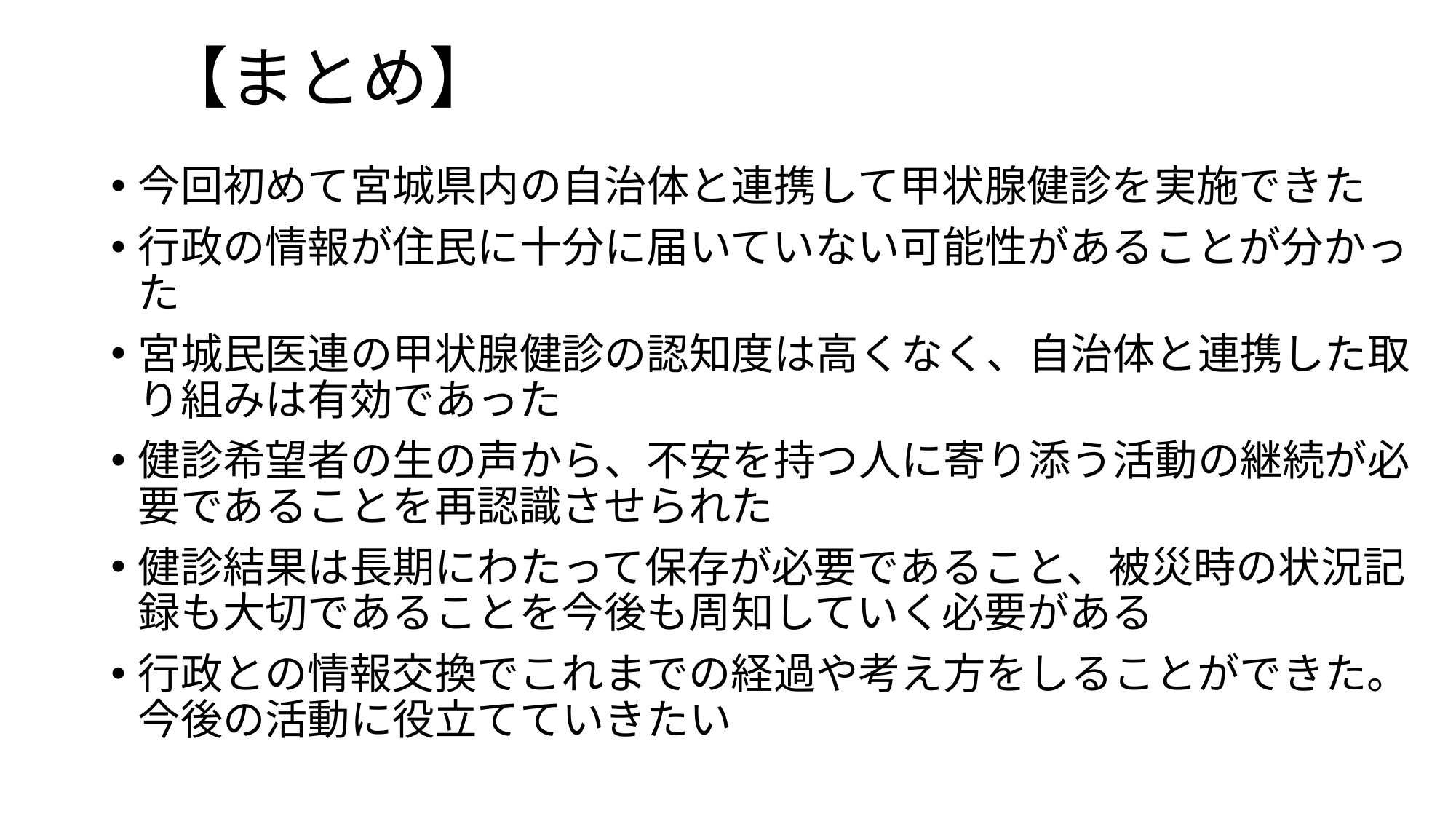

# 【まとめ】
今回初めて宮城県内の自治体と連携して甲状腺健診を実施できた
行政の情報が住民に十分に届いていない可能性があることが分かった
宮城民医連の甲状腺健診の認知度は高くなく、自治体と連携した取り組みは有効であった
健診希望者の生の声から、不安を持つ人に寄り添う活動の継続が必要であることを再認識させられた
健診結果は長期にわたって保存が必要であること、被災時の状況記録も大切であることを今後も周知していく必要がある
行政との情報交換でこれまでの経過や考え方をしることができた。今後の活動に役立てていきたい